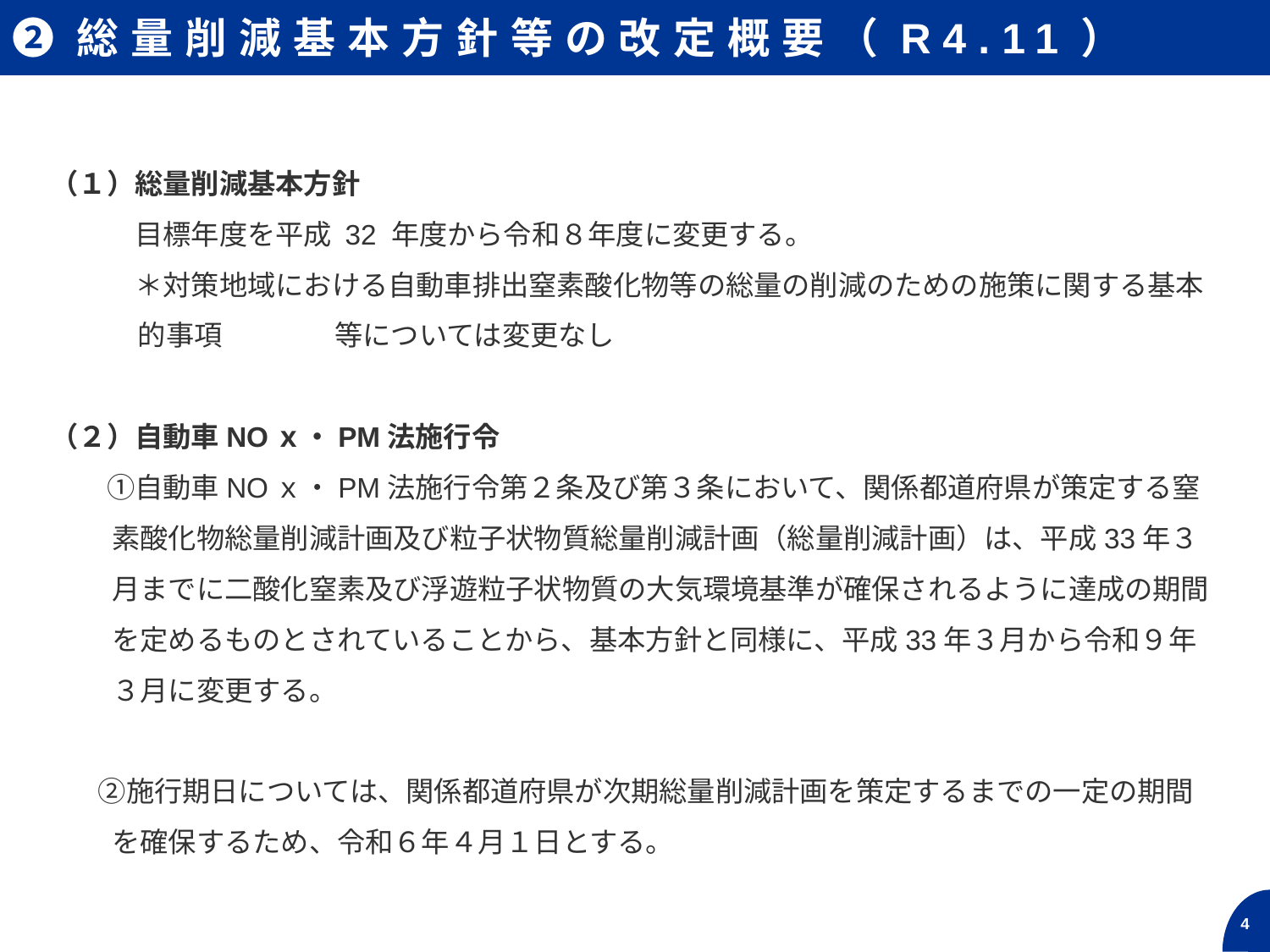

❷総量削減基本方針等の改定概要（R4.11）
（１）総量削減基本方針
　　　目標年度を平成 32 年度から令和８年度に変更する。
　　　＊対策地域における自動車排出窒素酸化物等の総量の削減のための施策に関する基本的事項　　　　等については変更なし

（２）自動車NOｘ・PM法施行令
　　①自動車NOｘ・PM法施行令第２条及び第３条において、関係都道府県が策定する窒素酸化物総量削減計画及び粒子状物質総量削減計画（総量削減計画）は、平成33年３月までに二酸化窒素及び浮遊粒子状物質の大気環境基準が確保されるように達成の期間を定めるものとされていることから、基本方針と同様に、平成33年３月から令和９年３月に変更する。
 　 ②施行期日については、関係都道府県が次期総量削減計画を策定するまでの一定の期間を確保するため、令和６年４月１日とする。